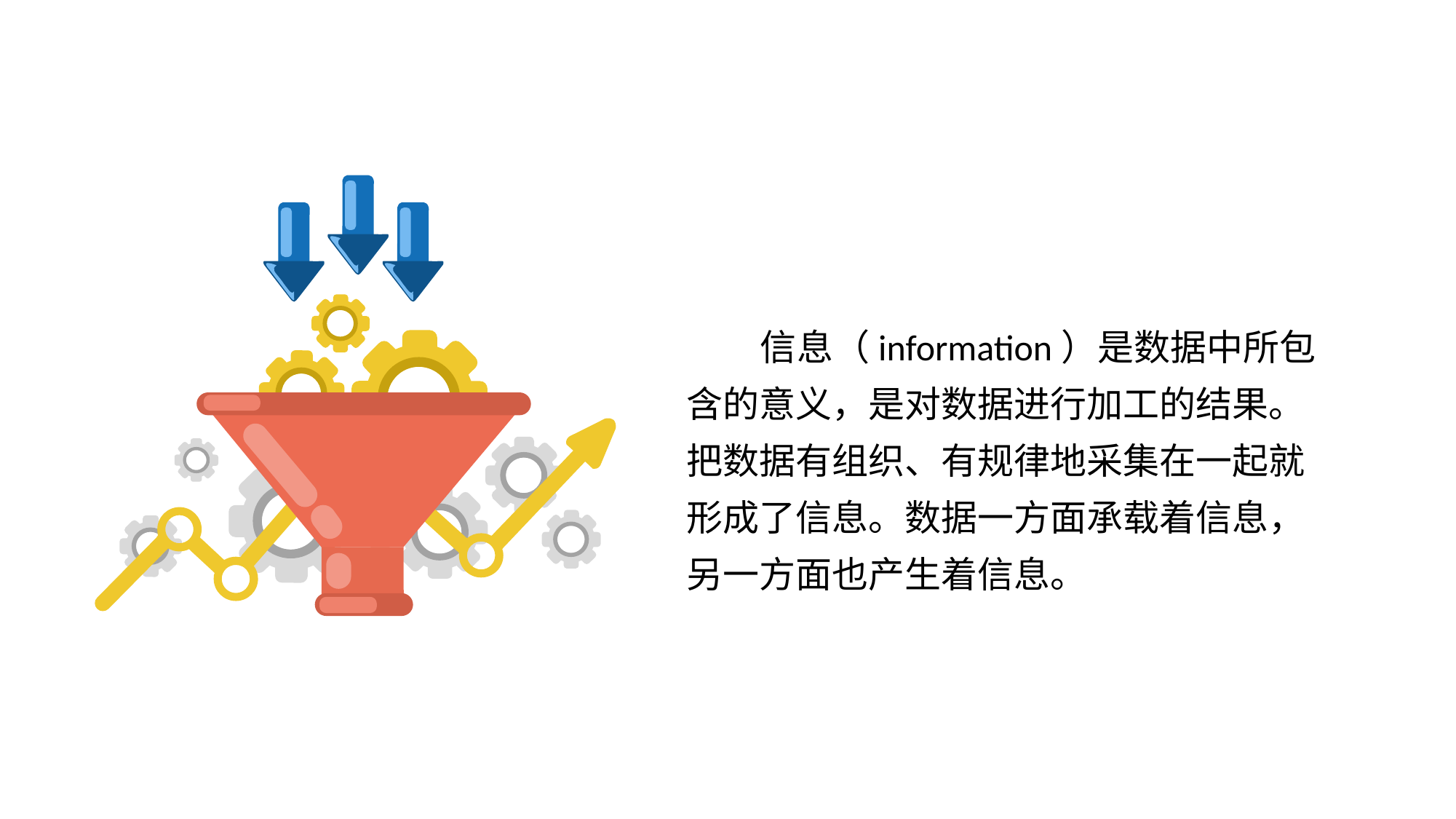

信息（information）是数据中所包含的意义，是对数据进行加工的结果。把数据有组织、有规律地采集在一起就形成了信息。数据一方面承载着信息，另一方面也产生着信息。